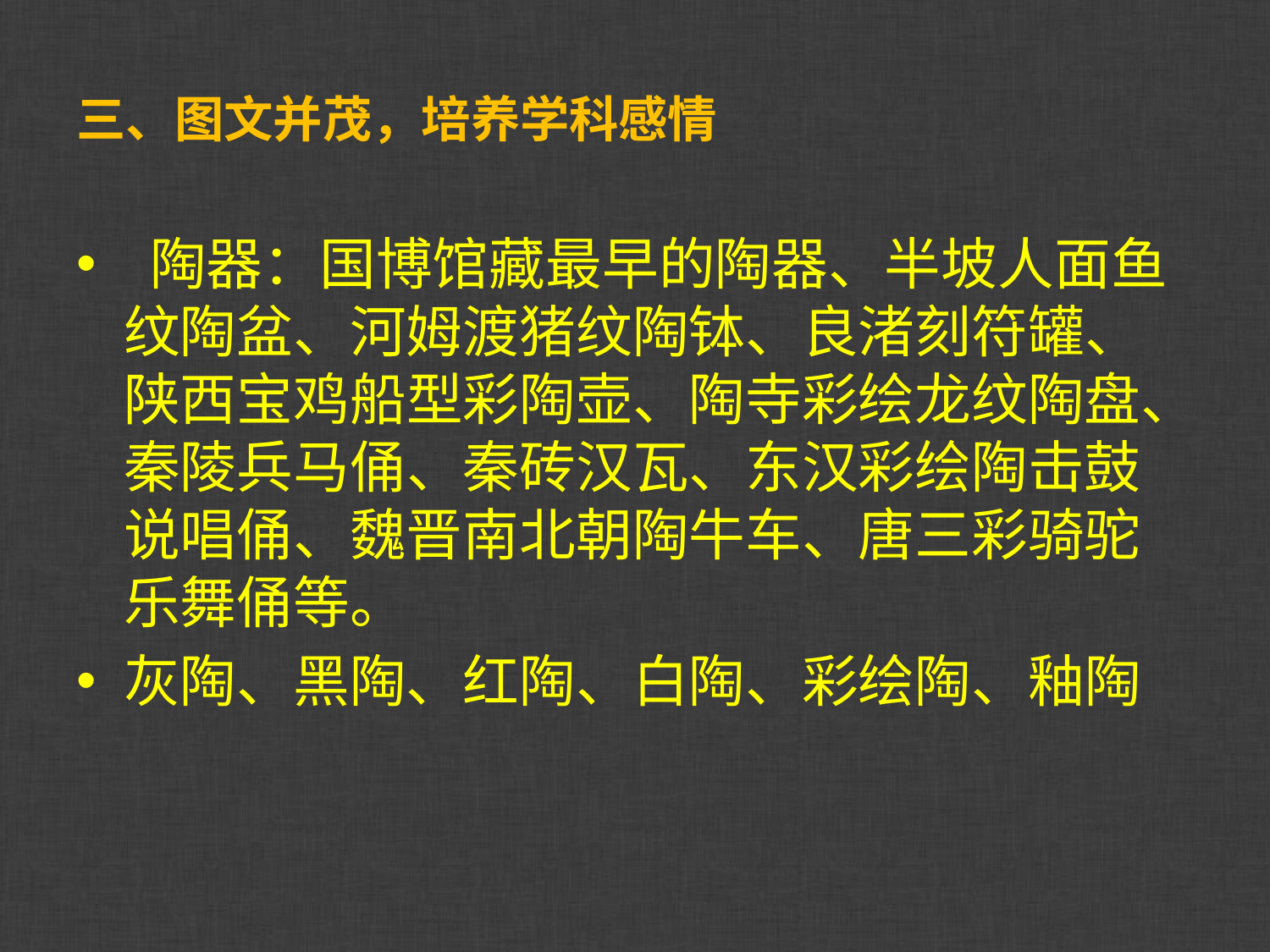

# 三、图文并茂，培养学科感情
 陶器：国博馆藏最早的陶器、半坡人面鱼纹陶盆、河姆渡猪纹陶钵、良渚刻符罐、陕西宝鸡船型彩陶壶、陶寺彩绘龙纹陶盘、秦陵兵马俑、秦砖汉瓦、东汉彩绘陶击鼓说唱俑、魏晋南北朝陶牛车、唐三彩骑驼乐舞俑等。
灰陶、黑陶、红陶、白陶、彩绘陶、釉陶